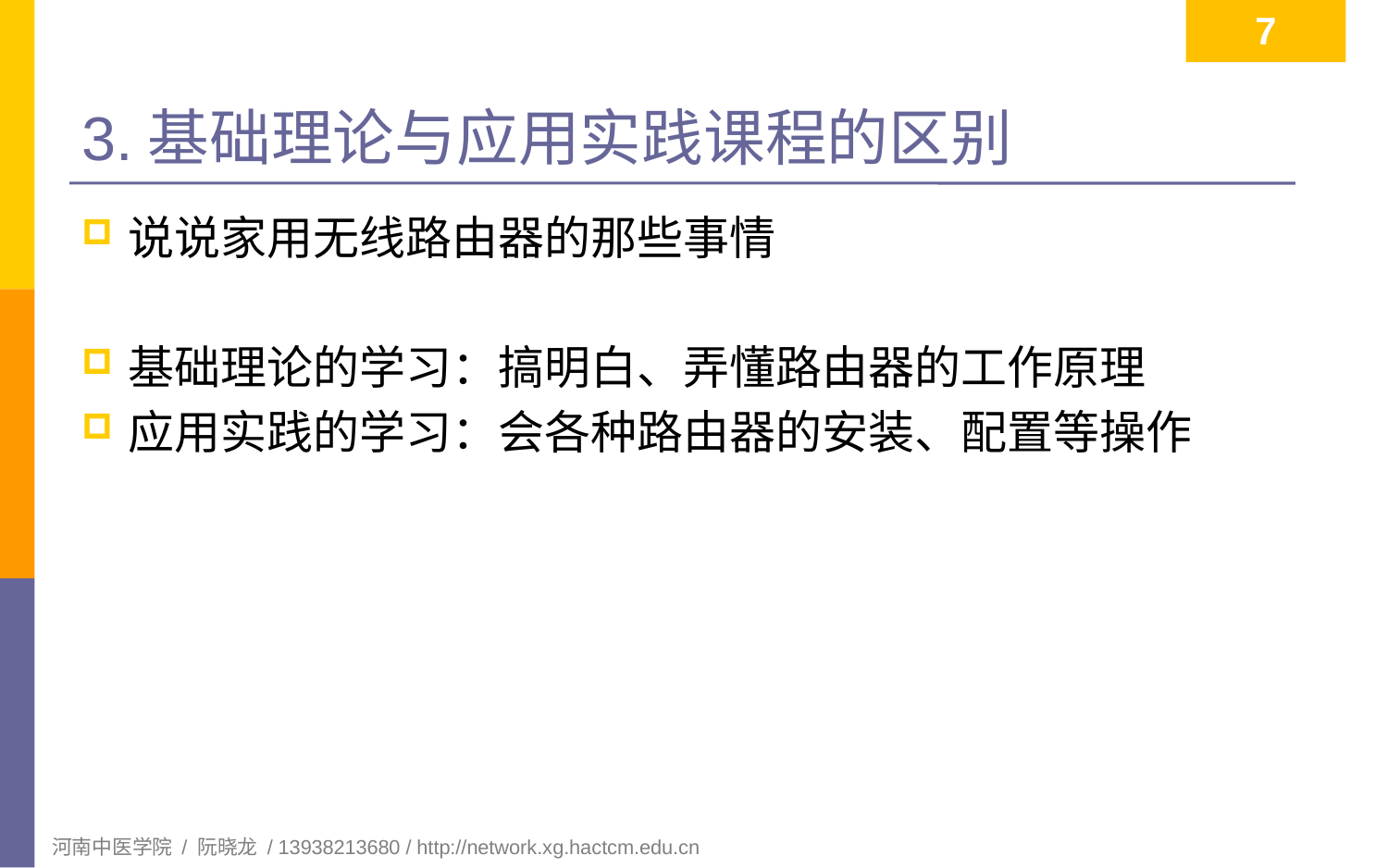

7
# 3.基础理论与应用实践课程的区别

说说家用无线路由器的那些事情

基础理论的学习：搞明白、弄懂路由器的工作原理
应用实践的学习：会各种路由器的安装、配置等操作